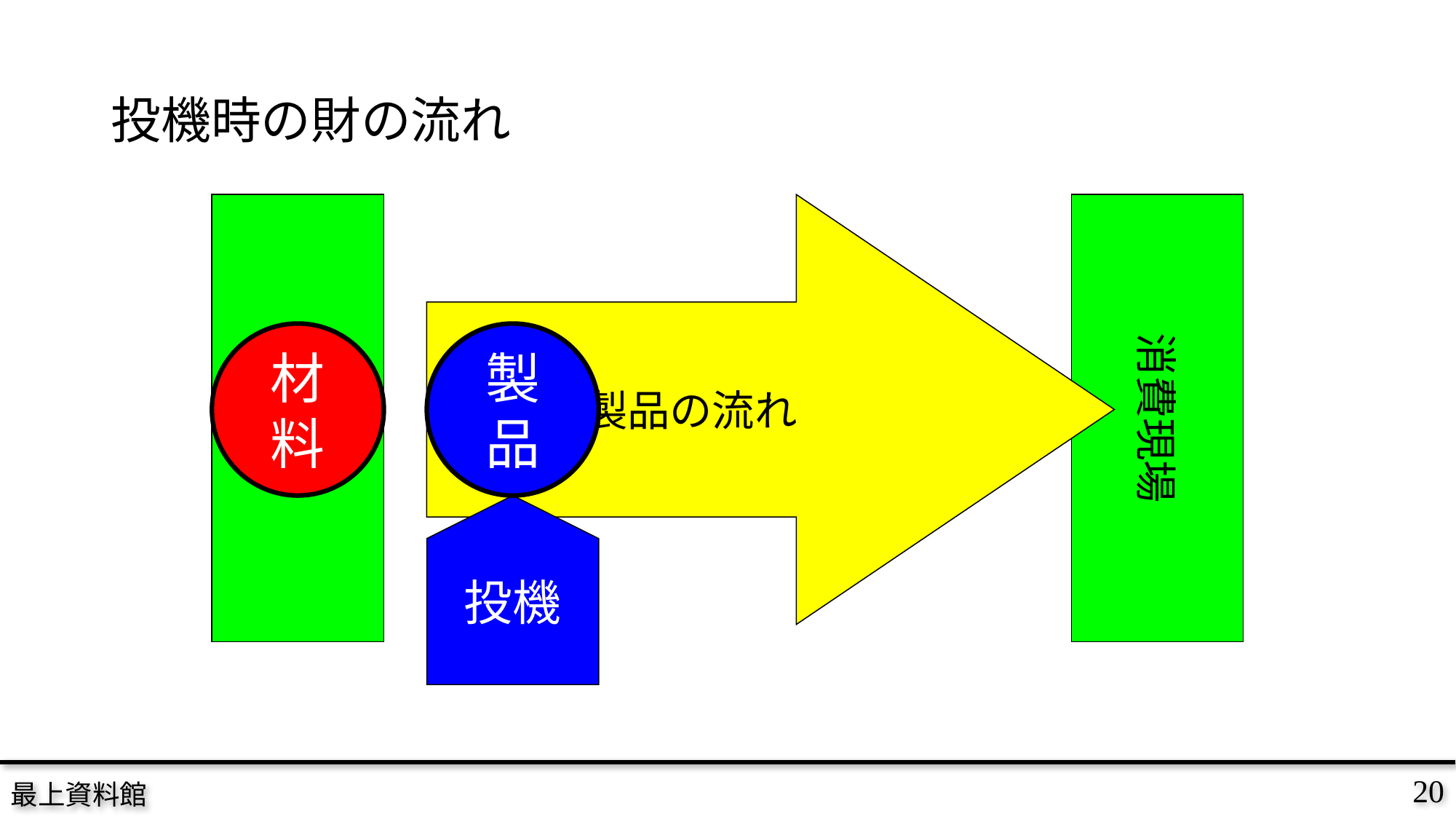

# 投機時の財の流れ
製品の流れ
生産者
消費現場
材料
製品
投機